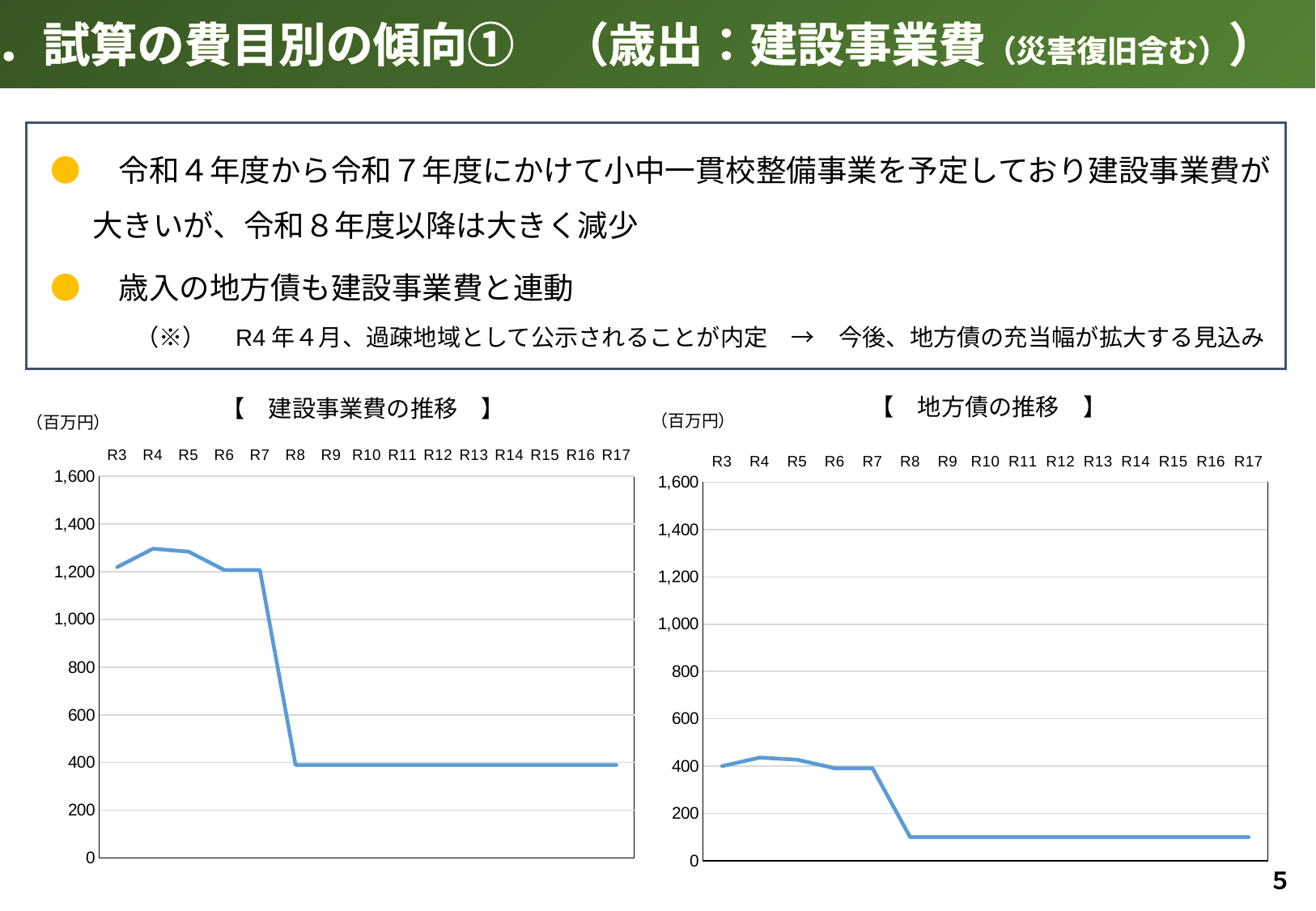

４．試算の費目別の傾向①　（歳出：建設事業費（災害復旧含む））

●　令和４年度から令和７年度にかけて小中一貫校整備事業を予定しており建設事業費が
     大きいが、令和８年度以降は大きく減少

●　歳入の地方債も建設事業費と連動
　　　（※）　R4年４月、過疎地域として公示されることが内定　→　今後、地方債の充当幅が拡大する見込み

【　地方債の推移　】
【　建設事業費の推移　】
（百万円）
（百万円）

### Chart

| Category |  |
|---|---|
| R3 | 400.0 |
| R4 | 436.0 |
| R5 | 427.0 |
| R6 | 391.0 |
| R7 | 391.0 |
| R8 | 100.0 |
| R9 | 100.0 |
| R10 | 100.0 |
| R11 | 100.0 |
| R12 | 100.0 |
| R13 | 100.0 |
| R14 | 100.0 |
| R15 | 100.0 |
| R16 | 100.0 |
| R17 | 100.0 |

### Chart

| Category |  |
|---|---|
| R3 | 1219.0 |
| R4 | 1296.0 |
| R5 | 1284.0 |
| R6 | 1207.0 |
| R7 | 1207.0 |
| R8 | 390.0 |
| R9 | 390.0 |
| R10 | 390.0 |
| R11 | 390.0 |
| R12 | 390.0 |
| R13 | 390.0 |
| R14 | 390.0 |
| R15 | 390.0 |
| R16 | 390.0 |
| R17 | 390.0 |
５